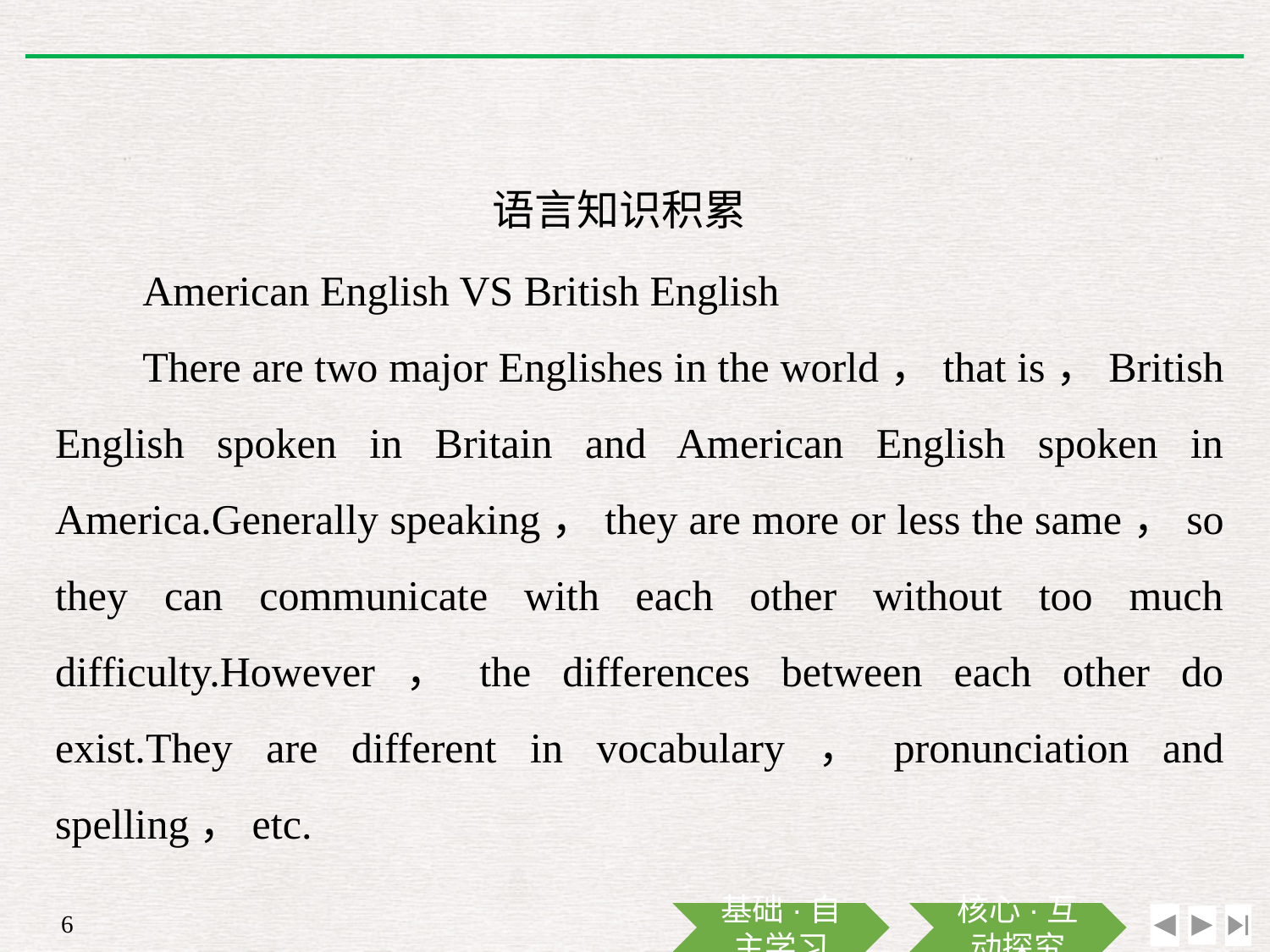

语言知识积累
American English VS British English
There are two major Englishes in the world，that is，British English spoken in Britain and American English spoken in America.Generally speaking，they are more or less the same，so they can communicate with each other without too much difficulty.However，the differences between each other do exist.They are different in vocabulary，pronunciation and spelling，etc.